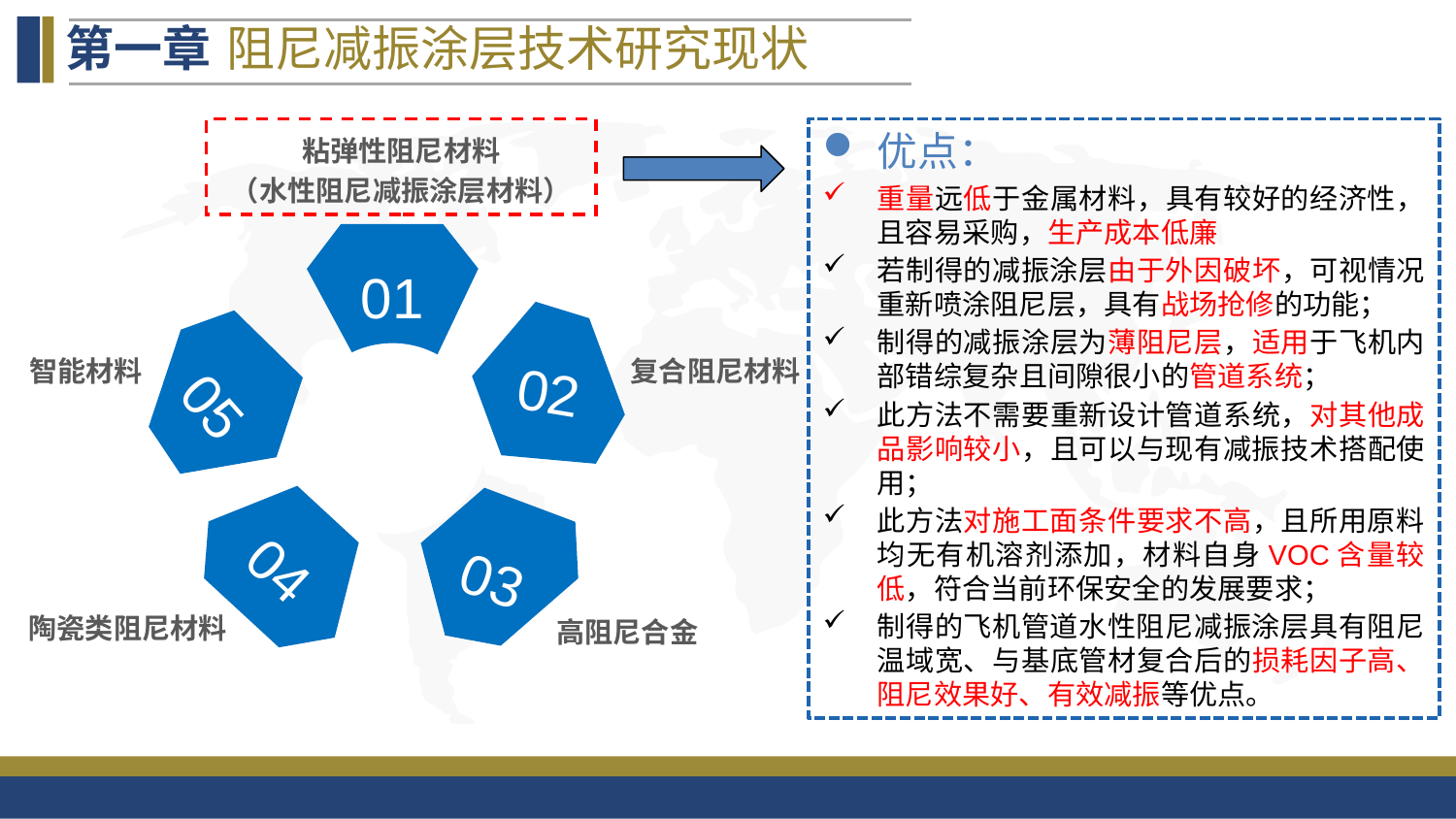

第一章
阻尼减振涂层技术研究现状
粘弹性阻尼材料
（水性阻尼减振涂层材料）
01
02
05
复合阻尼材料
智能材料

03
04
陶瓷类阻尼材料
高阻尼合金
优点：
重量远低于金属材料，具有较好的经济性，且容易采购，生产成本低廉
若制得的减振涂层由于外因破坏，可视情况重新喷涂阻尼层，具有战场抢修的功能；
制得的减振涂层为薄阻尼层，适用于飞机内部错综复杂且间隙很小的管道系统；
此方法不需要重新设计管道系统，对其他成品影响较小，且可以与现有减振技术搭配使用；
此方法对施工面条件要求不高，且所用原料均无有机溶剂添加，材料自身VOC含量较低，符合当前环保安全的发展要求；
制得的飞机管道水性阻尼减振涂层具有阻尼温域宽、与基底管材复合后的损耗因子高、阻尼效果好、有效减振等优点。